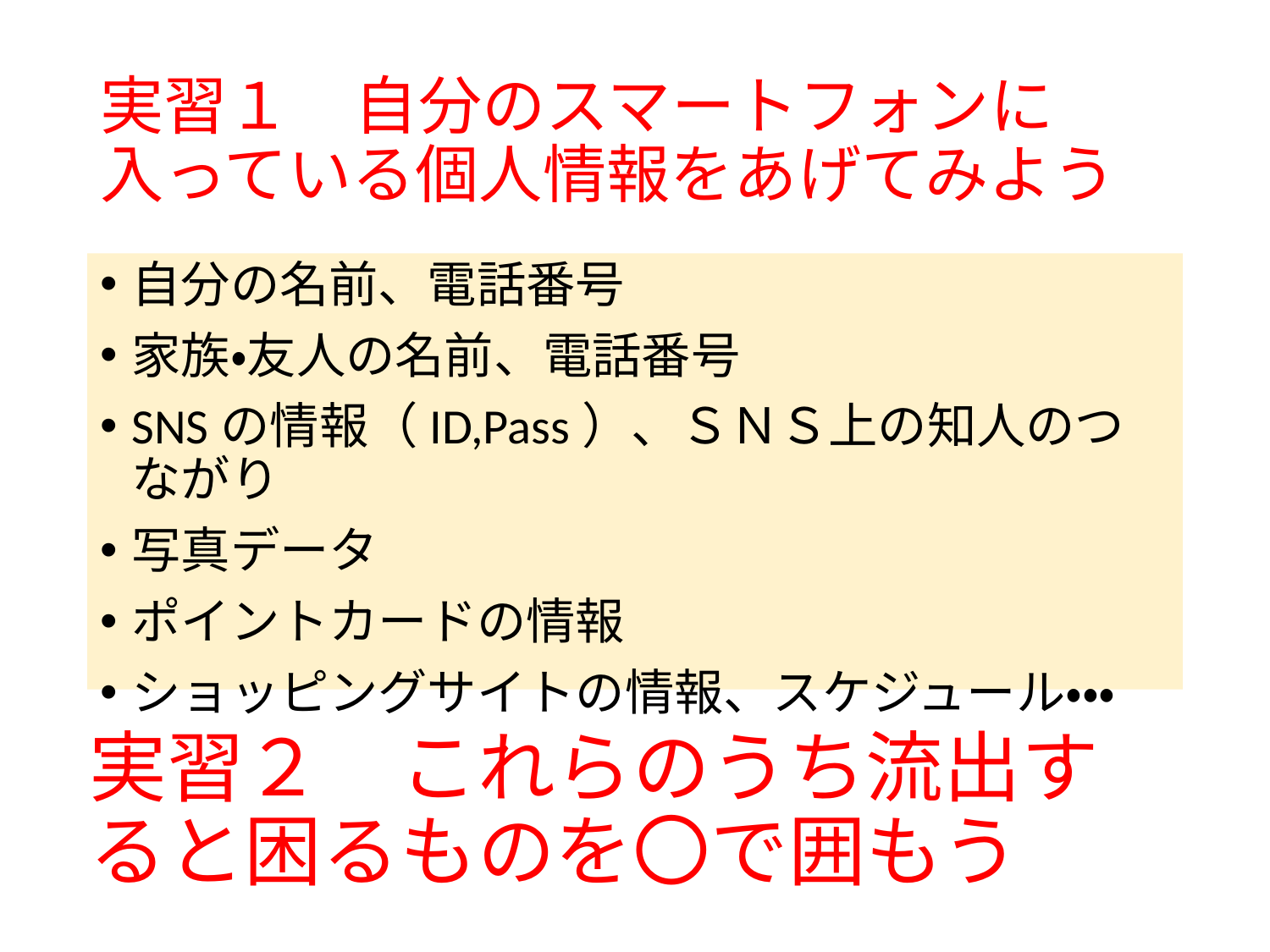

# 実習１　自分のスマートフォンに入っている個人情報をあげてみよう
自分の名前、電話番号
家族・友人の名前、電話番号
SNSの情報（ID,Pass）、ＳＮＳ上の知人のつながり
写真データ
ポイントカードの情報
ショッピングサイトの情報、スケジュール・・・
実習２　これらのうち流出すると困るものを〇で囲もう